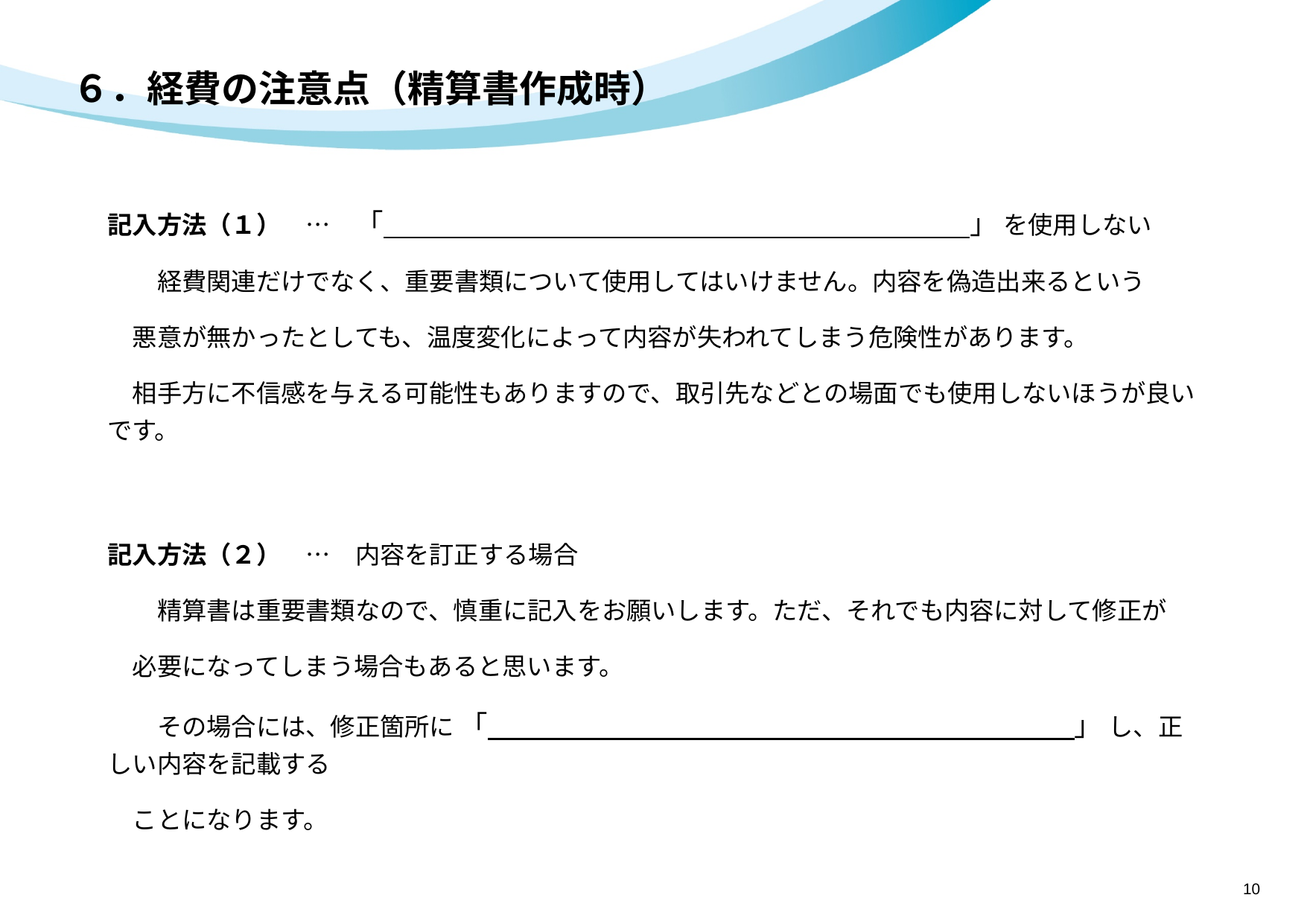

# ６．経費の注意点（精算書作成時）
記入方法（１）　…　「　　　　　　　　　　　　　　　　　　　　　」 を使用しない
　　経費関連だけでなく、重要書類について使用してはいけません。内容を偽造出来るという
　悪意が無かったとしても、温度変化によって内容が失われてしまう危険性があります。
　相手方に不信感を与える可能性もありますので、取引先などとの場面でも使用しないほうが良いです。
記入方法（２）　…　内容を訂正する場合
　　精算書は重要書類なので、慎重に記入をお願いします。ただ、それでも内容に対して修正が
　必要になってしまう場合もあると思います。
　　その場合には、修正箇所に 「　　　　　　　　　　　　　　　　　　　　　」 し、正しい内容を記載する
　ことになります。

10